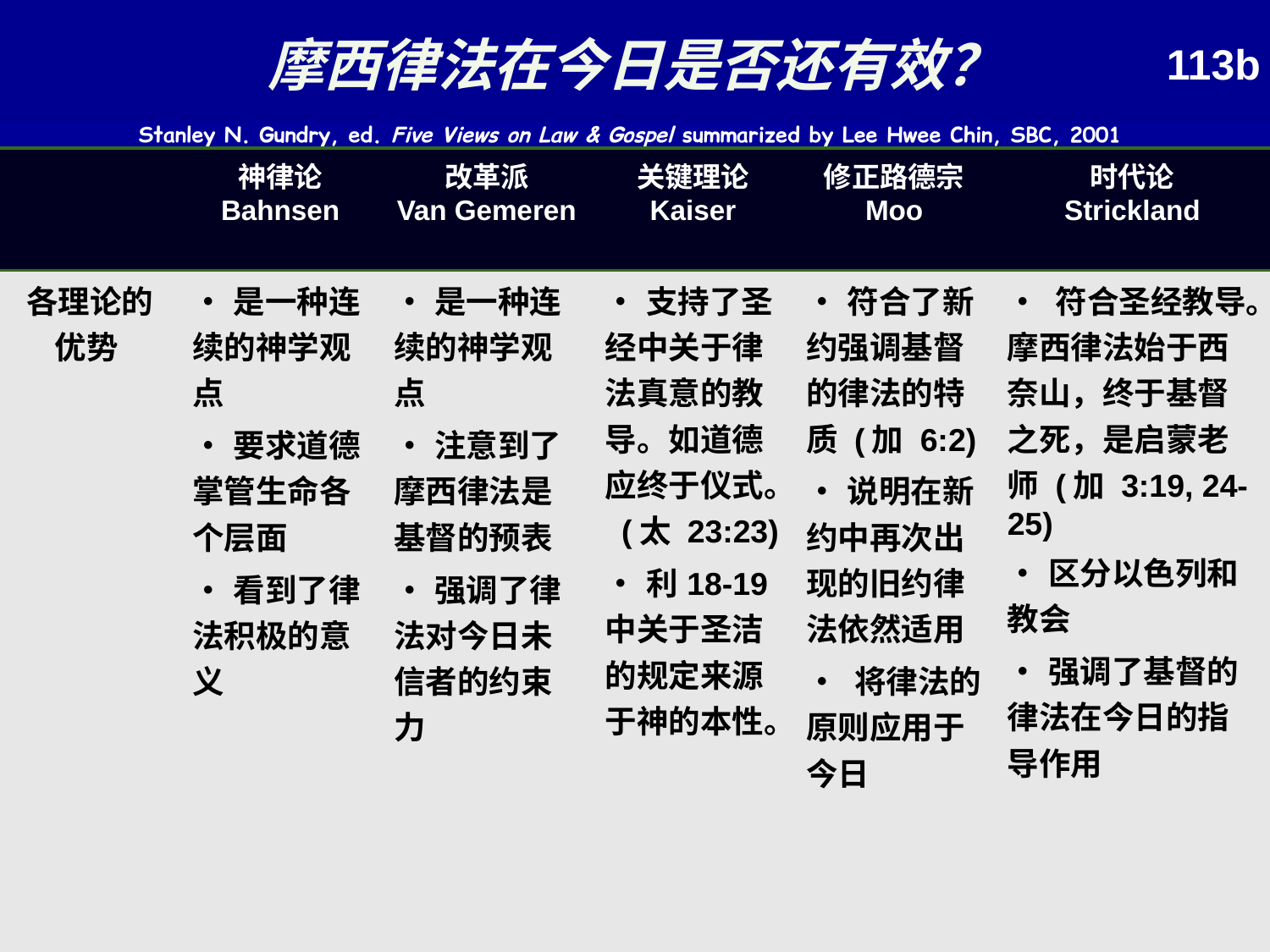

摩西律法在今日是否还有效？
113b
Stanley N. Gundry, ed. Five Views on Law & Gospel summarized by Lee Hwee Chin, SBC, 2001
|  | 神律论 Bahnsen | 改革派 Van Gemeren | 关键理论 Kaiser | 修正路德宗 Moo | 时代论 Strickland |
| --- | --- | --- | --- | --- | --- |
| 各理论的优势 | •是一种连续的神学观点 •要求道德掌管生命各个层面 •看到了律法积极的意义 | •是一种连续的神学观点 •注意到了摩西律法是基督的预表 •强调了律法对今日未信者的约束力 | •支持了圣经中关于律法真意的教导。如道德应终于仪式。 (太 23:23) •利18-19中关于圣洁的规定来源于神的本性。 | •符合了新约强调基督的律法的特质 (加 6:2) •说明在新约中再次出现的旧约律法依然适用 • 将律法的原则应用于今日 | • 符合圣经教导。摩西律法始于西奈山，终于基督之死，是启蒙老师 (加 3:19, 24-25) •区分以色列和教会 •强调了基督的律法在今日的指导作用 |